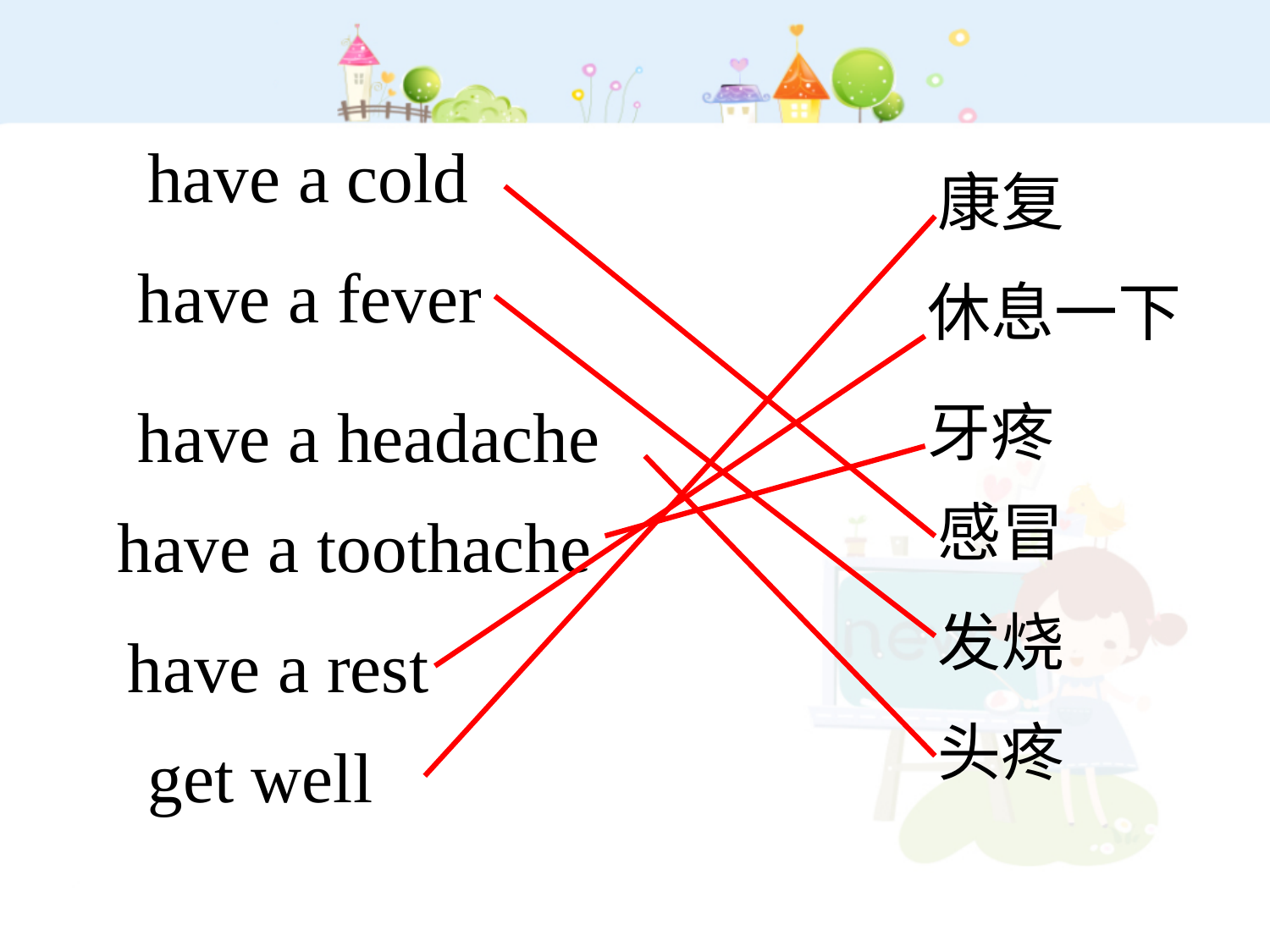

have a cold
康复

have a fever
休息一下

have a headache
牙疼

感冒
have a toothache
发烧
have a rest
头疼
get well